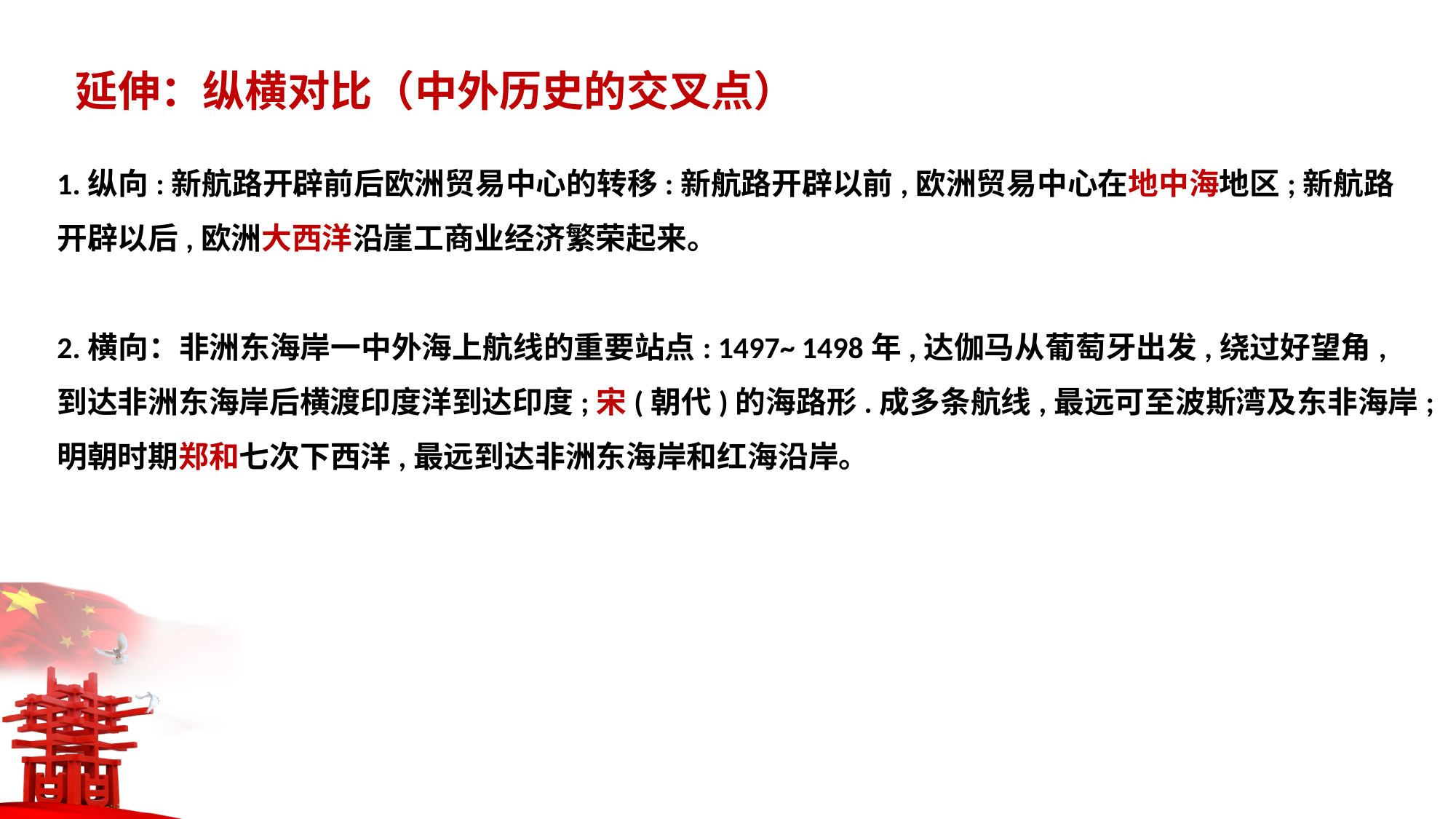

延伸：纵横对比（中外历史的交叉点）

1.纵向:新航路开辟前后欧洲贸易中心的转移:新航路开辟以前,欧洲贸易中心在地中海地区;新航路开辟以后,欧洲大西洋沿崖工商业经济繁荣起来。

2.横向：非洲东海岸一中外海上航线的重要站点: 1497~ 1498年,达伽马从葡萄牙出发,绕过好望角,到达非洲东海岸后横渡印度洋到达印度;宋(朝代)的海路形.成多条航线,最远可至波斯湾及东非海岸;明朝时期郑和七次下西洋,最远到达非洲东海岸和红海沿岸。